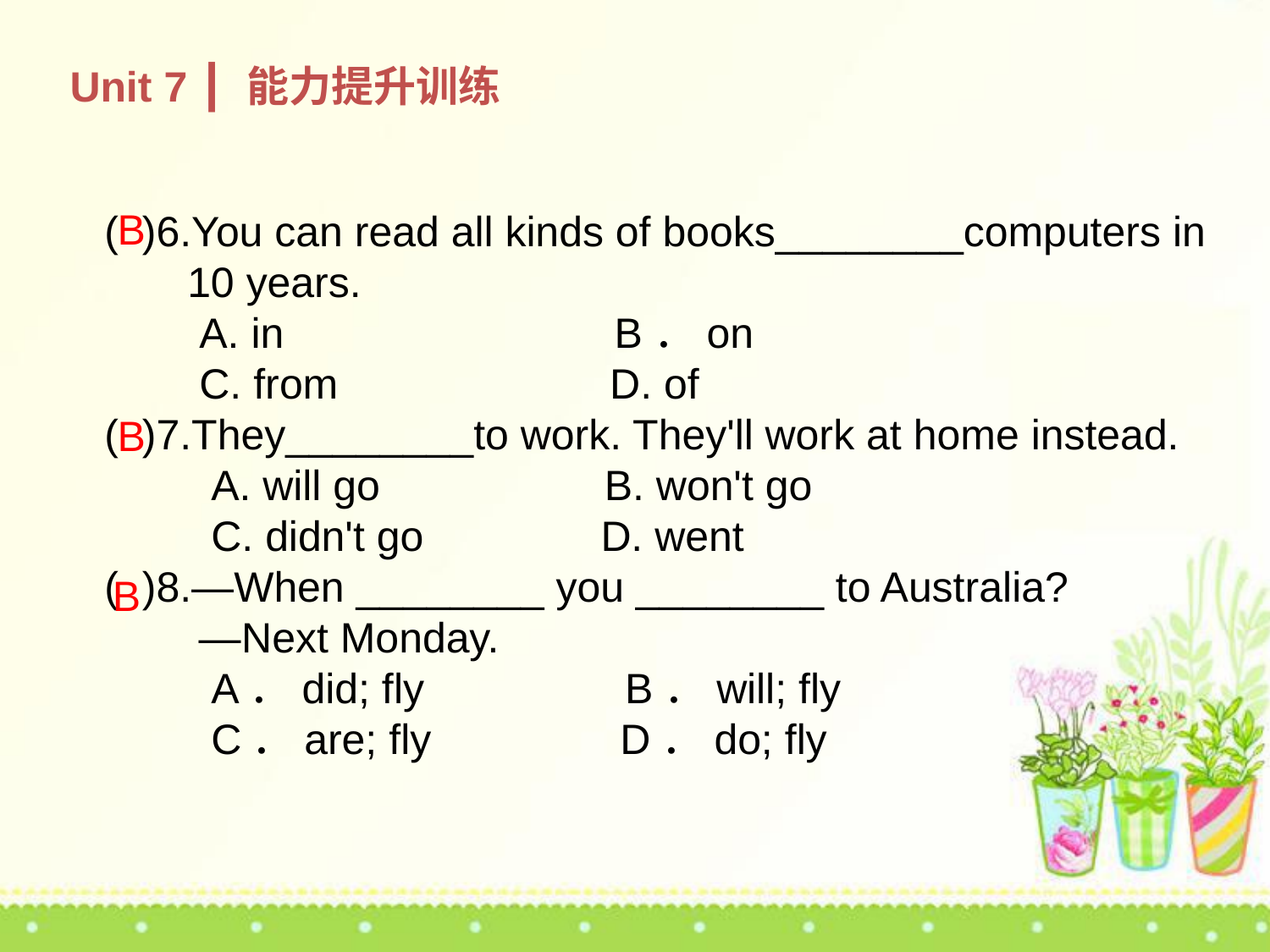

Unit 7 ┃ 能力提升训练
B
(  )6.You can read all kinds of books________computers in
       10 years.
        A. in                            B．on
        C. from                       D. of
(  )7.They________to work. They'll work at home instead.
         A. will go                   B. won't go
         C. didn't go               D. went
(  )8.—When ________ you ________ to Australia?
        —Next Monday.
         A．did; fly                 B．will; fly
         C．are; fly                D．do; fly
B
 B